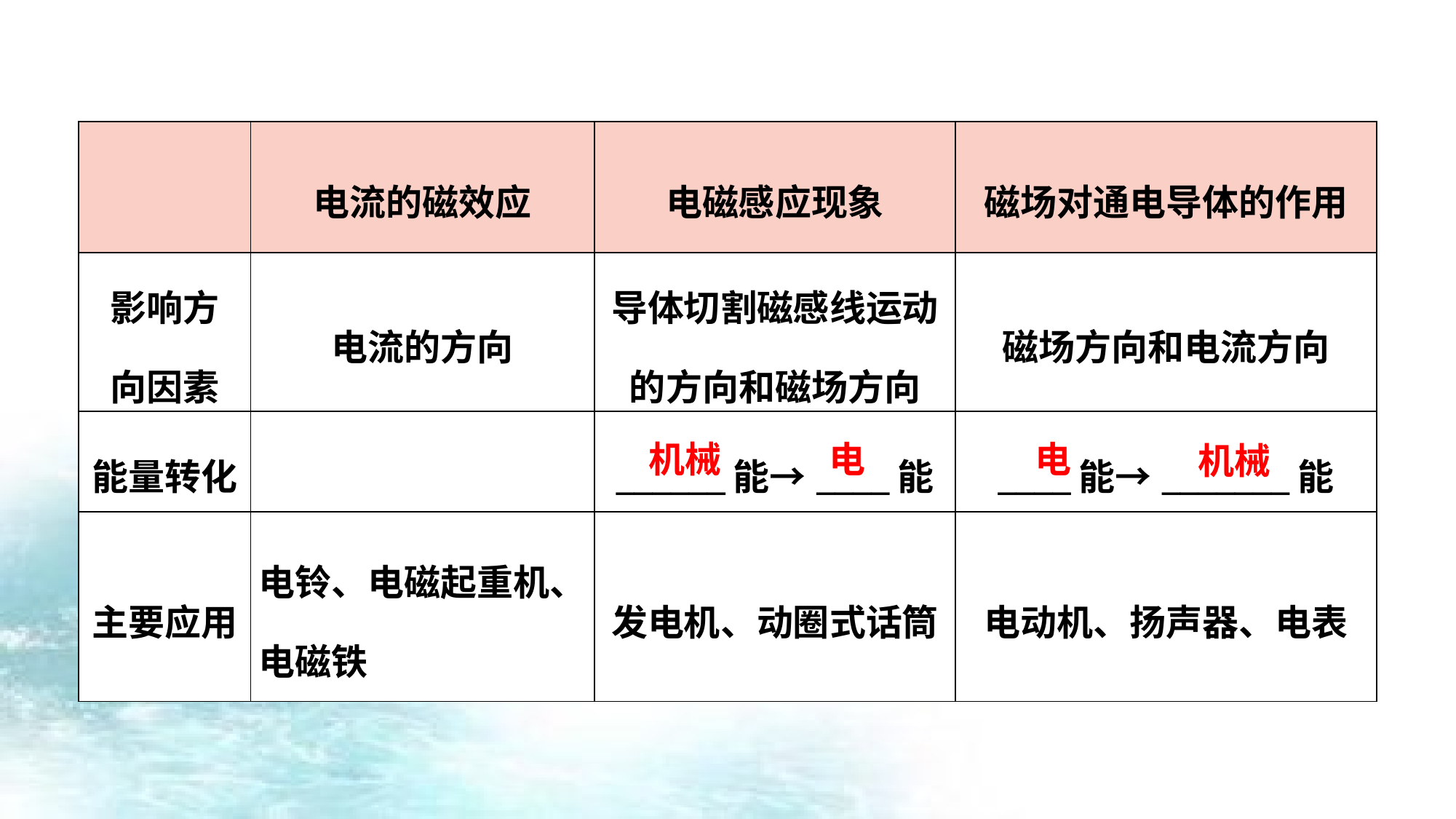

|  | 电流的磁效应 | 电磁感应现象 | 磁场对通电导体的作用 |
| --- | --- | --- | --- |
| 影响方 向因素 | 电流的方向 | 导体切割磁感线运动 的方向和磁场方向 | 磁场方向和电流方向 |
| 能量转化 |  | \_\_\_\_\_\_能→\_\_\_\_能 | \_\_\_\_能→\_\_\_\_\_\_\_能 |
| 主要应用 | 电铃、电磁起重机、电磁铁 | 发电机、动圈式话筒 | 电动机、扬声器、电表 |
机械
电
电
机械